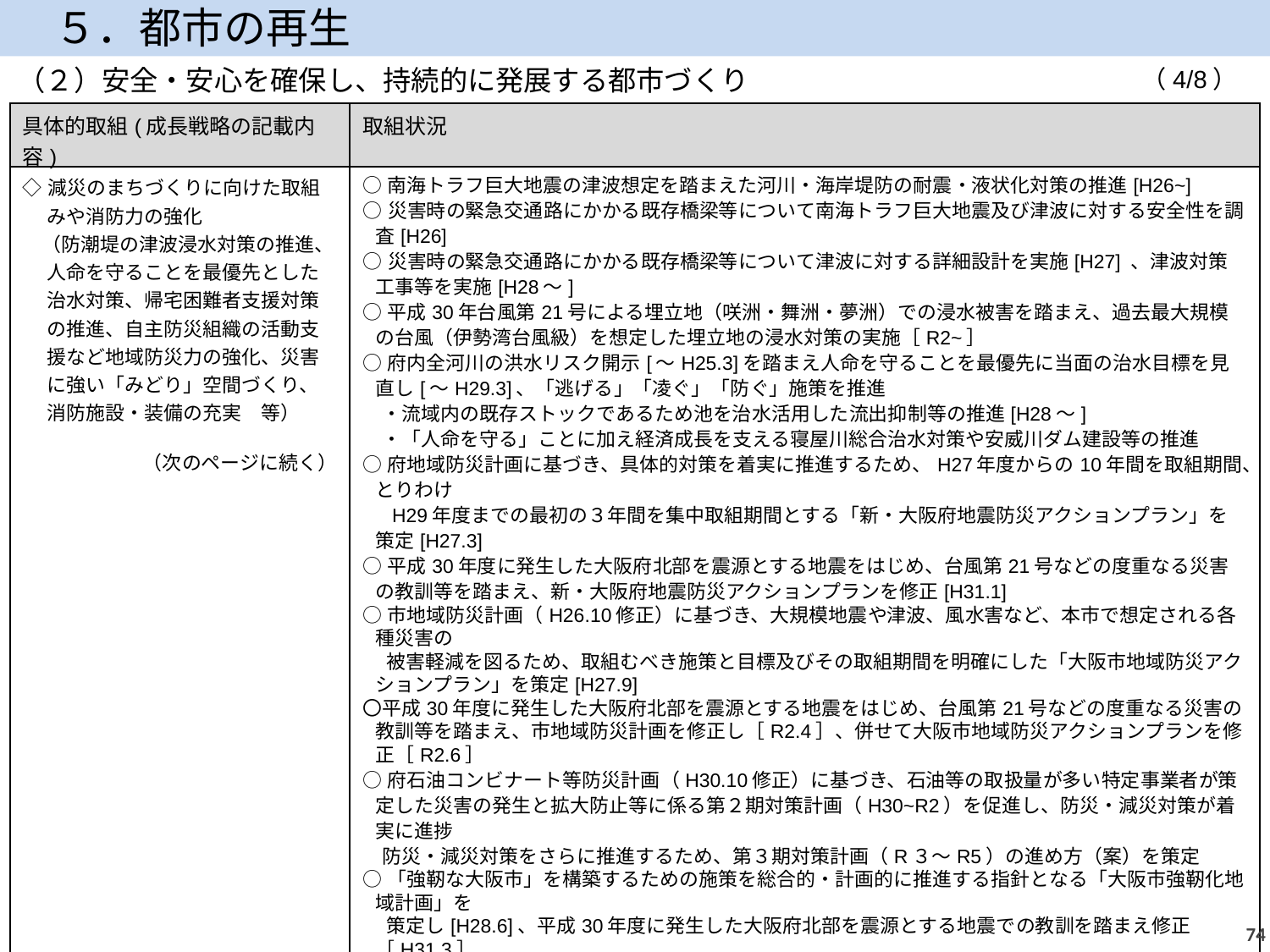

５．都市の再生
（２）安全・安心を確保し、持続的に発展する都市づくり
（4/8）
| 具体的取組(成長戦略の記載内容) | 取組状況 |
| --- | --- |
| ◇減災のまちづくりに向けた取組みや消防力の強化 　（防潮堤の津波浸水対策の推進、人命を守ることを最優先とした治水対策、帰宅困難者支援対策の推進、自主防災組織の活動支援など地域防災力の強化、災害に強い「みどり」空間づくり、消防施設・装備の充実　等） （次のページに続く） | ○南海トラフ巨大地震の津波想定を踏まえた河川・海岸堤防の耐震・液状化対策の推進[H26~] ○災害時の緊急交通路にかかる既存橋梁等について南海トラフ巨大地震及び津波に対する安全性を調査[H26] ○災害時の緊急交通路にかかる既存橋梁等について津波に対する詳細設計を実施[H27] 、津波対策工事等を実施[H28～] ○平成30年台風第21号による埋立地（咲洲・舞洲・夢洲）での浸水被害を踏まえ、過去最大規模の台風（伊勢湾台風級）を想定した埋立地の浸水対策の実施［R2~］ ○府内全河川の洪水リスク開示[～H25.3]を踏まえ人命を守ることを最優先に当面の治水目標を見直し[～H29.3]、「逃げる」「凌ぐ」「防ぐ」施策を推進 　・流域内の既存ストックであるため池を治水活用した流出抑制等の推進[H28～] 　・「人命を守る」ことに加え経済成長を支える寝屋川総合治水対策や安威川ダム建設等の推進 ○府地域防災計画に基づき、具体的対策を着実に推進するため、H27年度からの10年間を取組期間、とりわけ 　 H29年度までの最初の３年間を集中取組期間とする「新・大阪府地震防災アクションプラン」を策定[H27.3] ○平成30年度に発生した大阪府北部を震源とする地震をはじめ、台風第21号などの度重なる災害の教訓等を踏まえ、新・大阪府地震防災アクションプランを修正[H31.1] ○市地域防災計画（H26.10修正）に基づき、大規模地震や津波、風水害など、本市で想定される各種災害の 　 被害軽減を図るため、取組むべき施策と目標及びその取組期間を明確にした「大阪市地域防災アクションプラン」を策定[H27.9] 〇平成30年度に発生した大阪府北部を震源とする地震をはじめ、台風第21号などの度重なる災害の教訓等を踏まえ、市地域防災計画を修正し［R2.4］、併せて大阪市地域防災アクションプランを修正［R2.6］ ○府石油コンビナート等防災計画（H30.10修正）に基づき、石油等の取扱量が多い特定事業者が策定した災害の発生と拡大防止等に係る第２期対策計画（H30~R2）を促進し、防災・減災対策が着実に進捗 　防災・減災対策をさらに推進するため、第３期対策計画（R３～R5）の進め方（案）を策定 ○「強靭な大阪市」を構築するための施策を総合的・計画的に推進する指針となる「大阪市強靭化地域計画」を 　 策定し[H28.6]、平成30年度に発生した大阪府北部を震源とする地震での教訓を踏まえ修正［H31.3］ 〇大阪府消防広域化推進審議会の答申を受けて、「大阪府消防広域化推進計画」を再策定〔H31.3〕 ○府内約20,000施設の要配慮者利用施設管理者を対象に自然災害に備えた説明会を開催[H29.3～]し、 　 避難確保計画の作成や避難訓練の実施を依頼 |
74